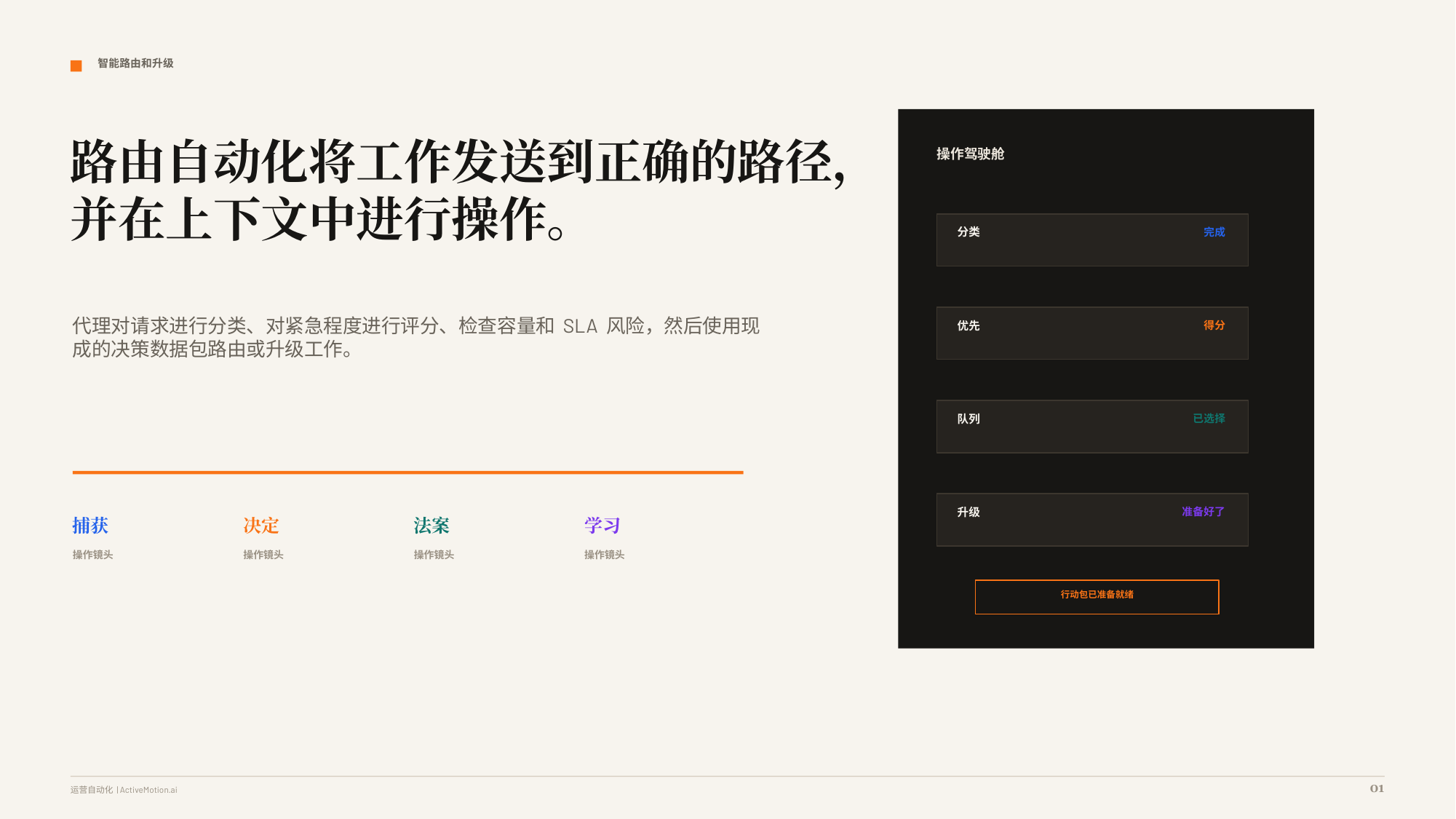

智能路由和升级

路由自动化将工作发送到正确的路径，并在上下文中进行操作。
操作驾驶舱

分类
完成

代理对请求进行分类、对紧急程度进行评分、检查容量和 SLA 风险，然后使用现成的决策数据包路由或升级工作。
优先
得分

队列
已选择

升级
准备好了
捕获
决定
法案
学习
操作镜头
操作镜头
操作镜头
操作镜头

行动包已准备就绪

01
运营自动化 | ActiveMotion.ai